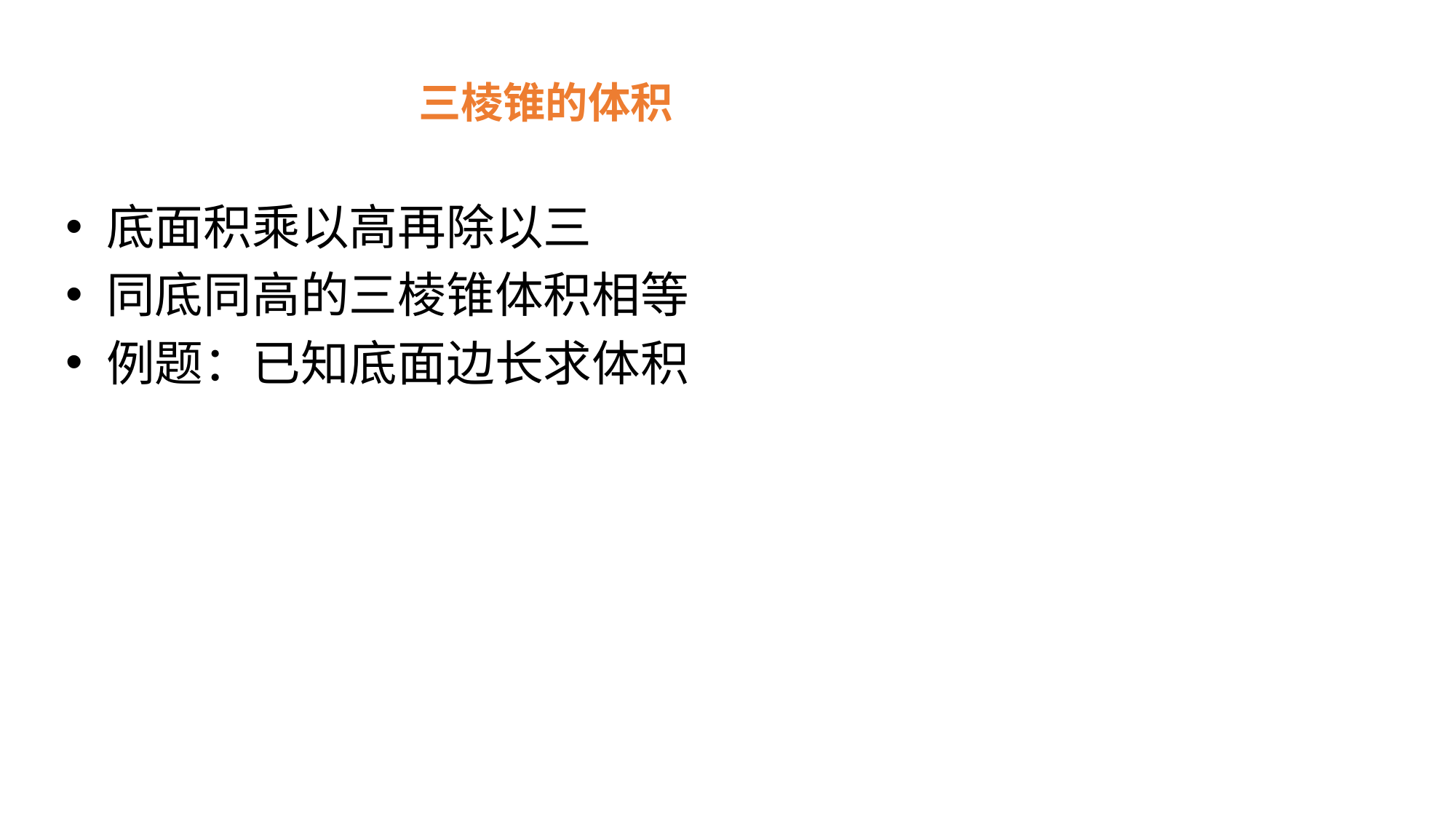

# 三棱锥的体积
底面积乘以高再除以三
同底同高的三棱锥体积相等
例题：已知底面边长求体积